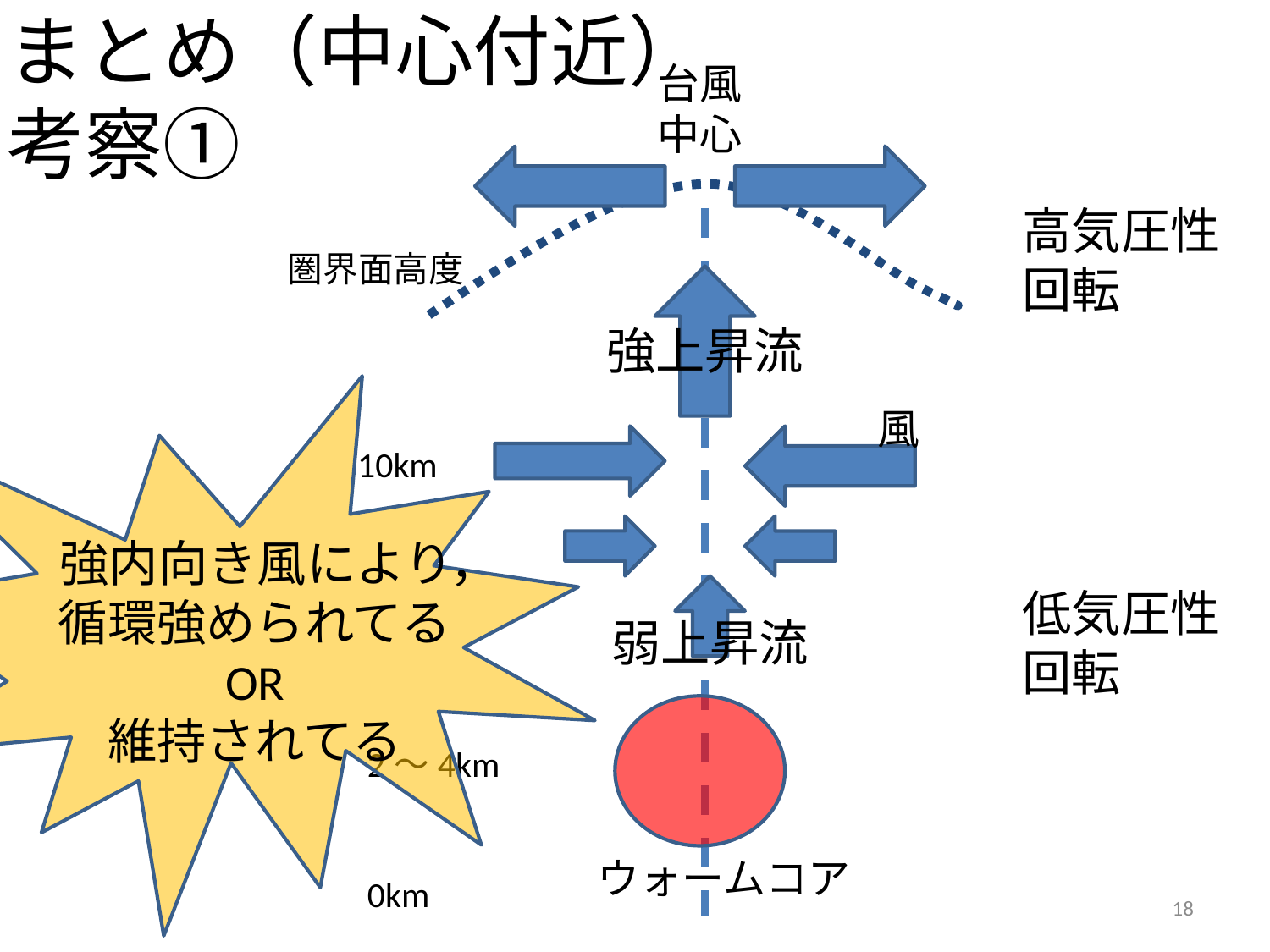

まとめ（中心付近）
考察①
台風中心

風

10km

圏界面高度
強上昇流

弱上昇流
2～4km
ウォームコア
0km
高気圧性回転

強内向き風により，
循環強められてる
OR
維持されてる
低気圧性回転
18